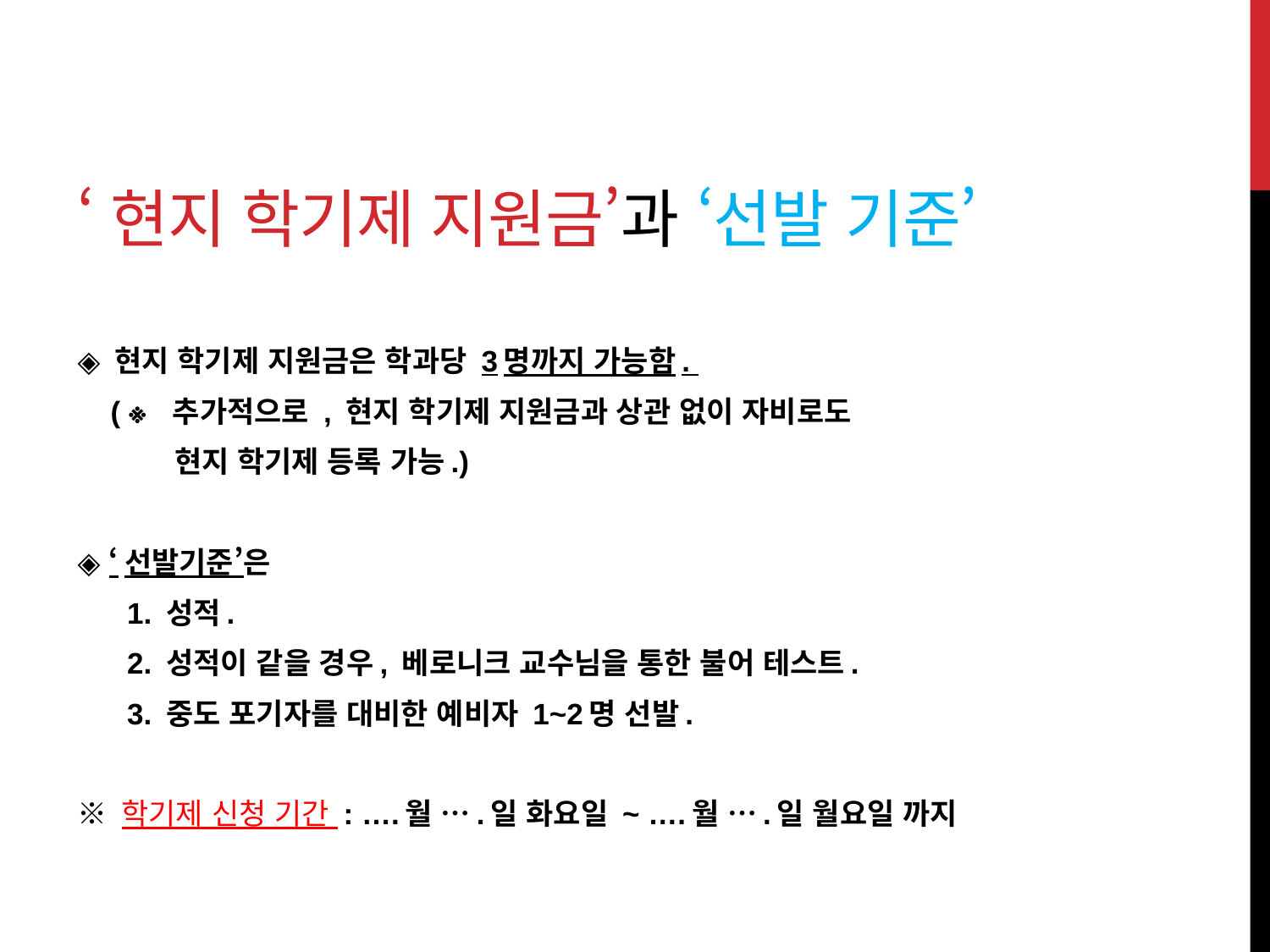

# ‘현지 학기제 지원금’과 ‘선발 기준’
◈ 현지 학기제 지원금은 학과당 3명까지 가능함.
    ( ※ 추가적으로 , 현지 학기제 지원금과 상관 없이 자비로도
           현지 학기제 등록 가능.)

◈ ‘선발기준’은
      1. 성적.
      2. 성적이 같을 경우, 베로니크 교수님을 통한 불어 테스트.
      3. 중도 포기자를 대비한 예비자 1~2명 선발.

※ 학기제 신청 기간 : ….월 ….일 화요일 ~ ….월 ….일 월요일 까지